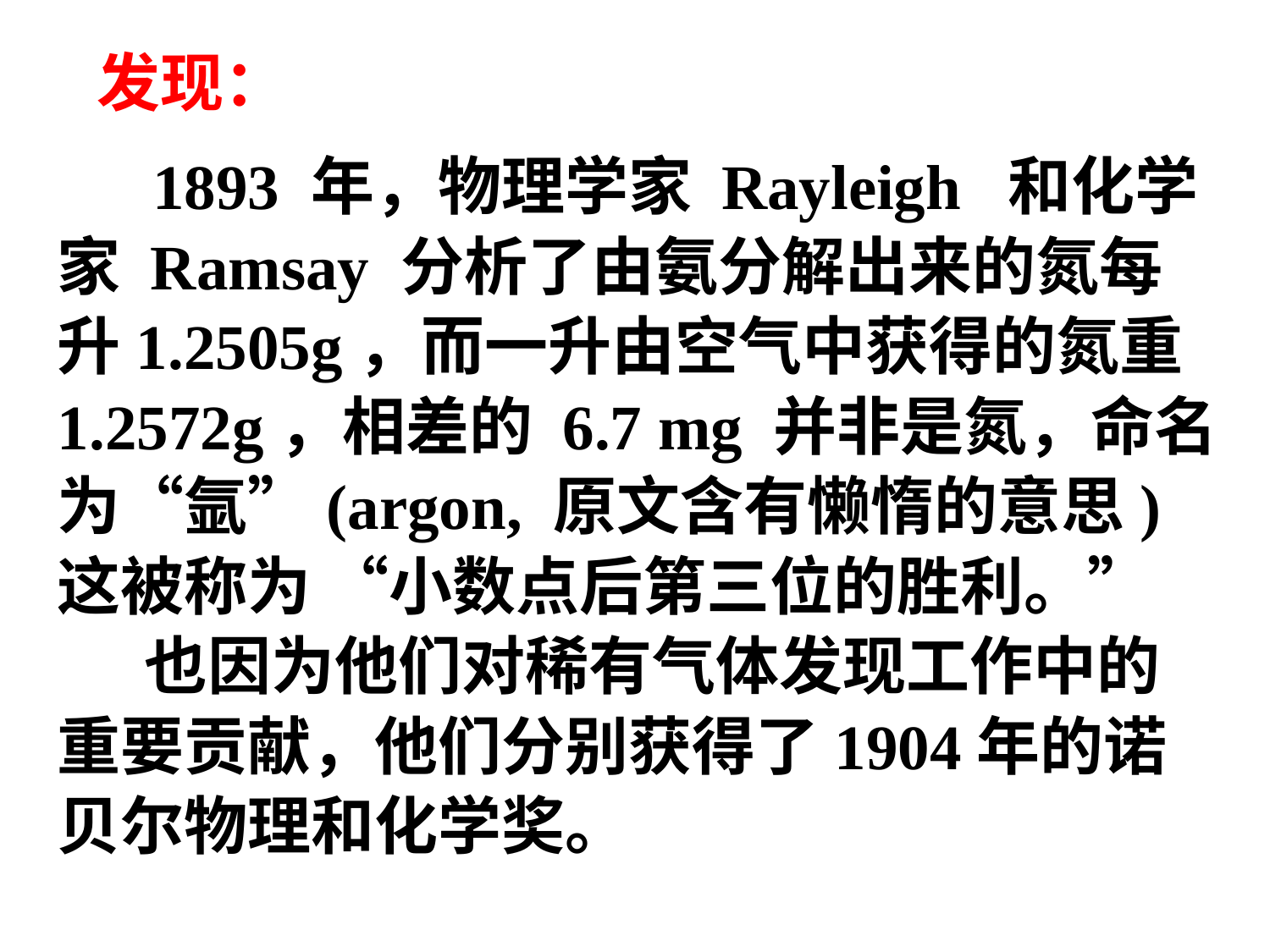

发现：
      1893 年，物理学家 Rayleigh  和化学家 Ramsay 分析了由氨分解出来的氮每升1.2505g，而一升由空气中获得的氮重1.2572g，相差的 6.7 mg 并非是氮，命名为“氩”(argon, 原文含有懒惰的意思)这被称为 “小数点后第三位的胜利。”
     也因为他们对稀有气体发现工作中的重要贡献，他们分别获得了1904年的诺贝尔物理和化学奖。
337